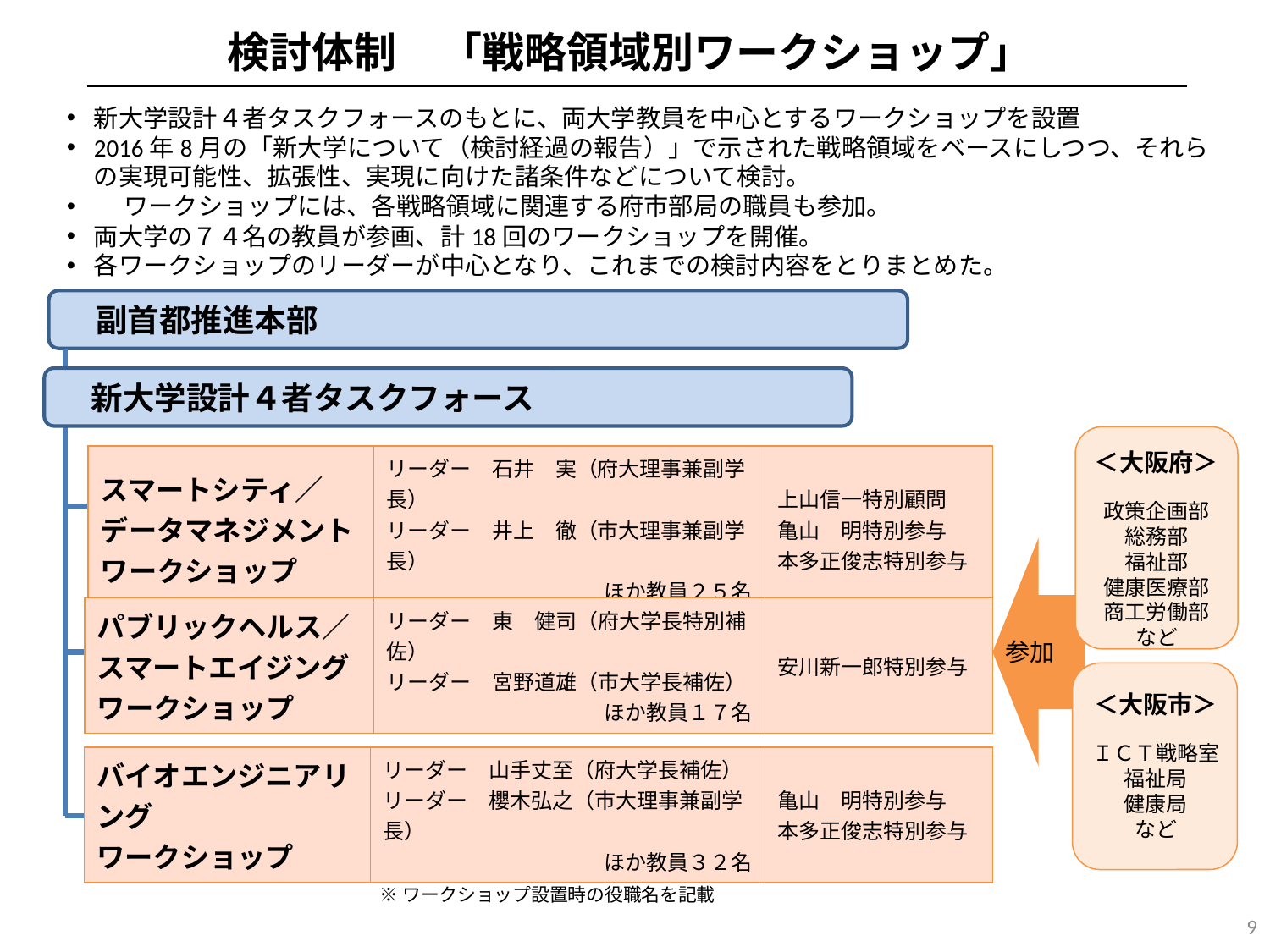

# 検討体制　「戦略領域別ワークショップ」
新大学設計４者タスクフォースのもとに、両大学教員を中心とするワークショップを設置
2016年8月の「新大学について（検討経過の報告）」で示された戦略領域をベースにしつつ、それらの実現可能性、拡張性、実現に向けた諸条件などについて検討。
　 ワークショップには、各戦略領域に関連する府市部局の職員も参加。
両大学の７４名の教員が参画、計18回のワークショップを開催。
各ワークショップのリーダーが中心となり、これまでの検討内容をとりまとめた。
　副首都推進本部
　新大学設計４者タスクフォース

＜大阪府＞

政策企画部
総務部
福祉部
健康医療部
商工労働部
など
| スマートシティ／ データマネジメント ワークショップ | リーダー　石井　実（府大理事兼副学長） リーダー　井上　徹（市大理事兼副学長） ほか教員２５名 | 上山信一特別顧問 亀山　明特別参与 本多正俊志特別参与 |
| --- | --- | --- |

| パブリックヘルス／ スマートエイジング ワークショップ | リーダー　東　健司（府大学長特別補佐） リーダー　宮野道雄（市大学長補佐） ほか教員１７名 | 安川新一郎特別参与 |
| --- | --- | --- |
参加

＜大阪市＞

ＩＣＴ戦略室
福祉局
健康局
など
| バイオエンジニアリング ワークショップ | リーダー　山手丈至（府大学長補佐） リーダー　櫻木弘之（市大理事兼副学長） ほか教員３２名 | 亀山　明特別参与 本多正俊志特別参与 |
| --- | --- | --- |
※ワークショップ設置時の役職名を記載
9